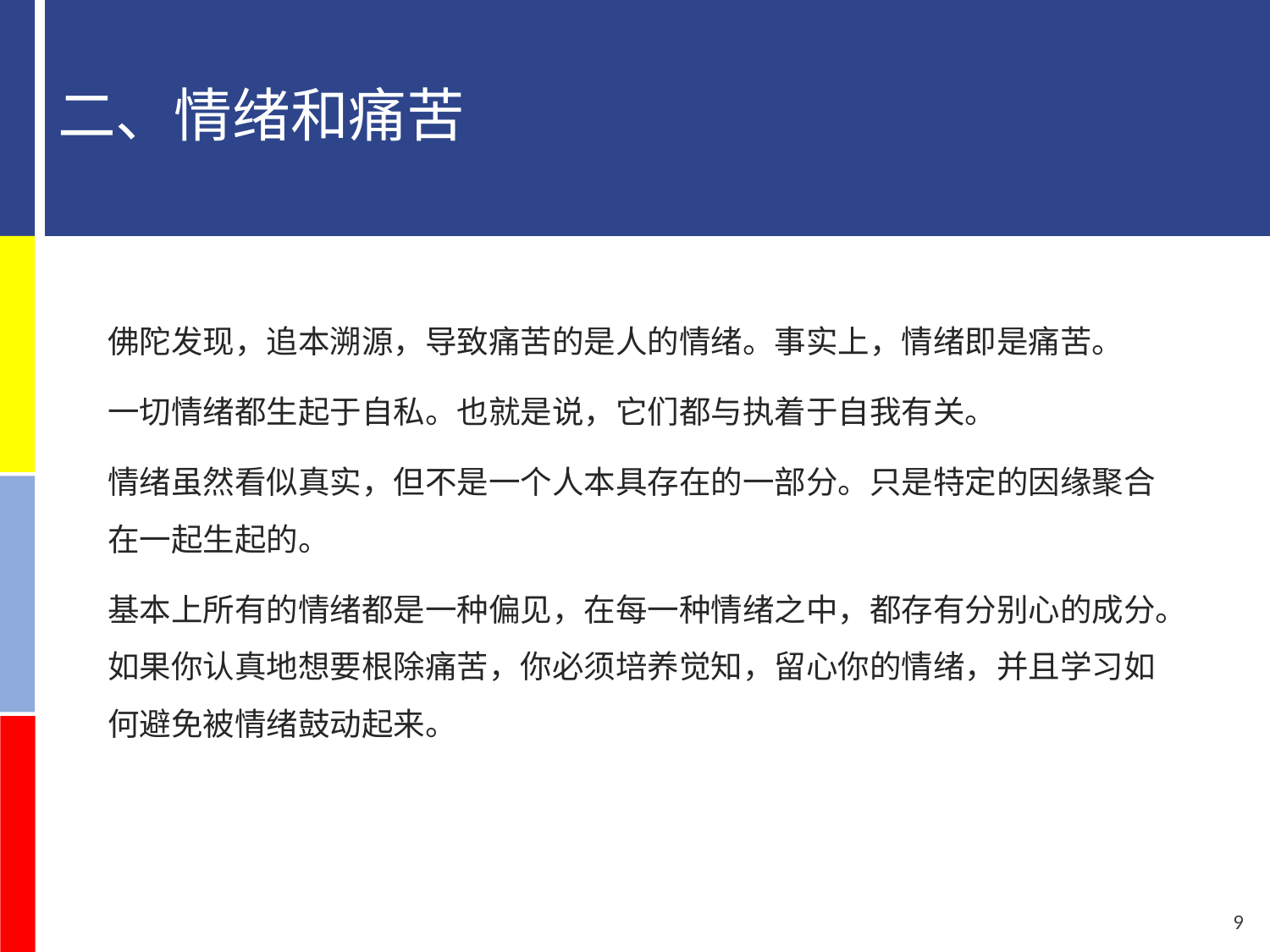

# 二、情绪和痛苦
佛陀发现，追本溯源，导致痛苦的是人的情绪。事实上，情绪即是痛苦。
一切情绪都生起于自私。也就是说，它们都与执着于自我有关。
情绪虽然看似真实，但不是一个人本具存在的一部分。只是特定的因缘聚合在一起生起的。
基本上所有的情绪都是一种偏见，在每一种情绪之中，都存有分别心的成分。如果你认真地想要根除痛苦，你必须培养觉知，留心你的情绪，并且学习如何避免被情绪鼓动起来。